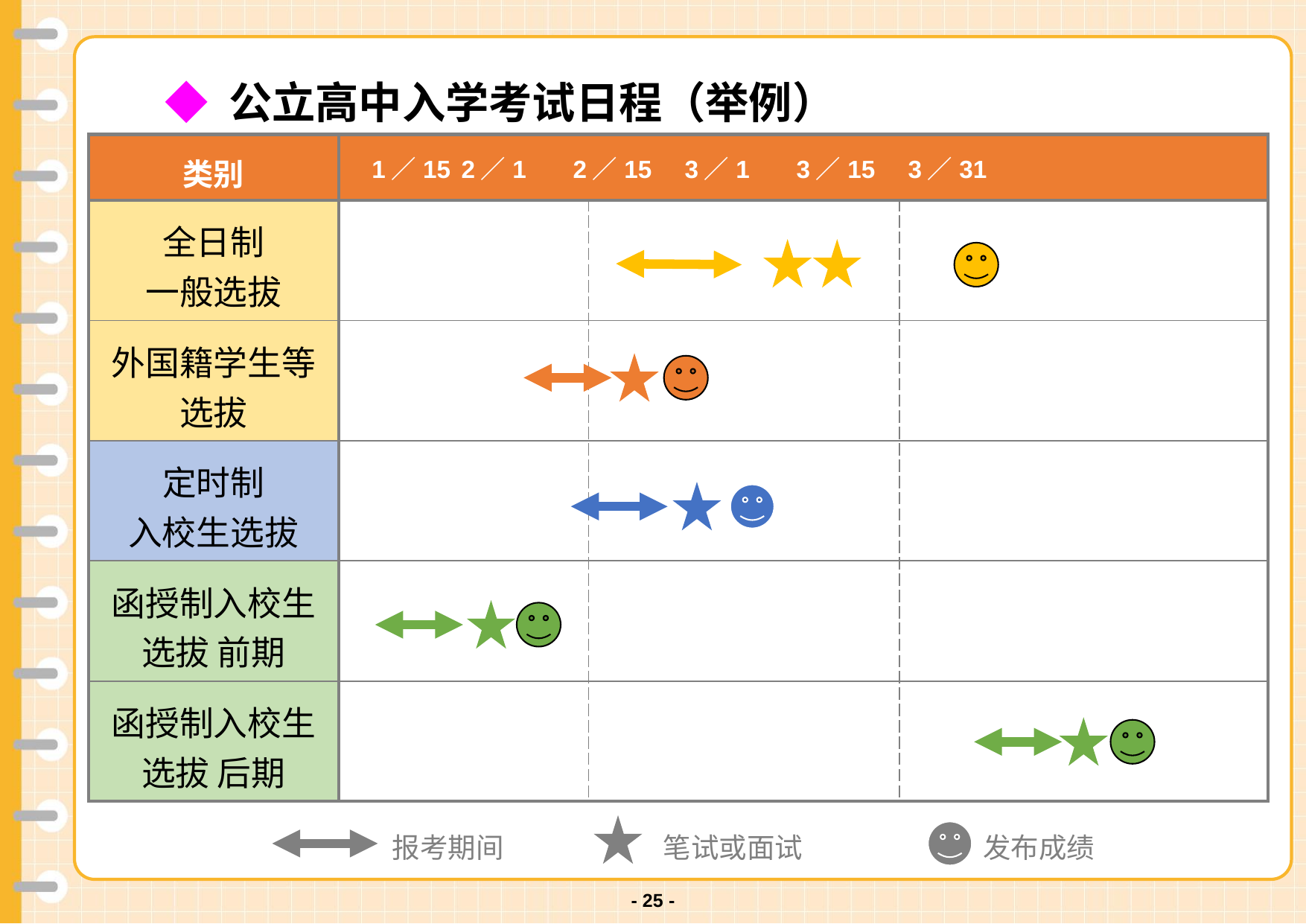

v
◆ 公立高中入学考试日程（举例）
| 类别 | 1／15 2／1 2／15 3／1 3／15 3／31 |  |  |
| --- | --- | --- | --- |
| 全日制 一般选拔 |  |  |  |
| 外国籍学生等选拔 |  |  |  |
| 定时制 入校生选拔 |  |  |  |
| 函授制入校生选拔 前期 |  |  |  |
| 函授制入校生选拔 后期 |  |  |  |

报考期间
笔试或面试
发布成绩
- 25 -